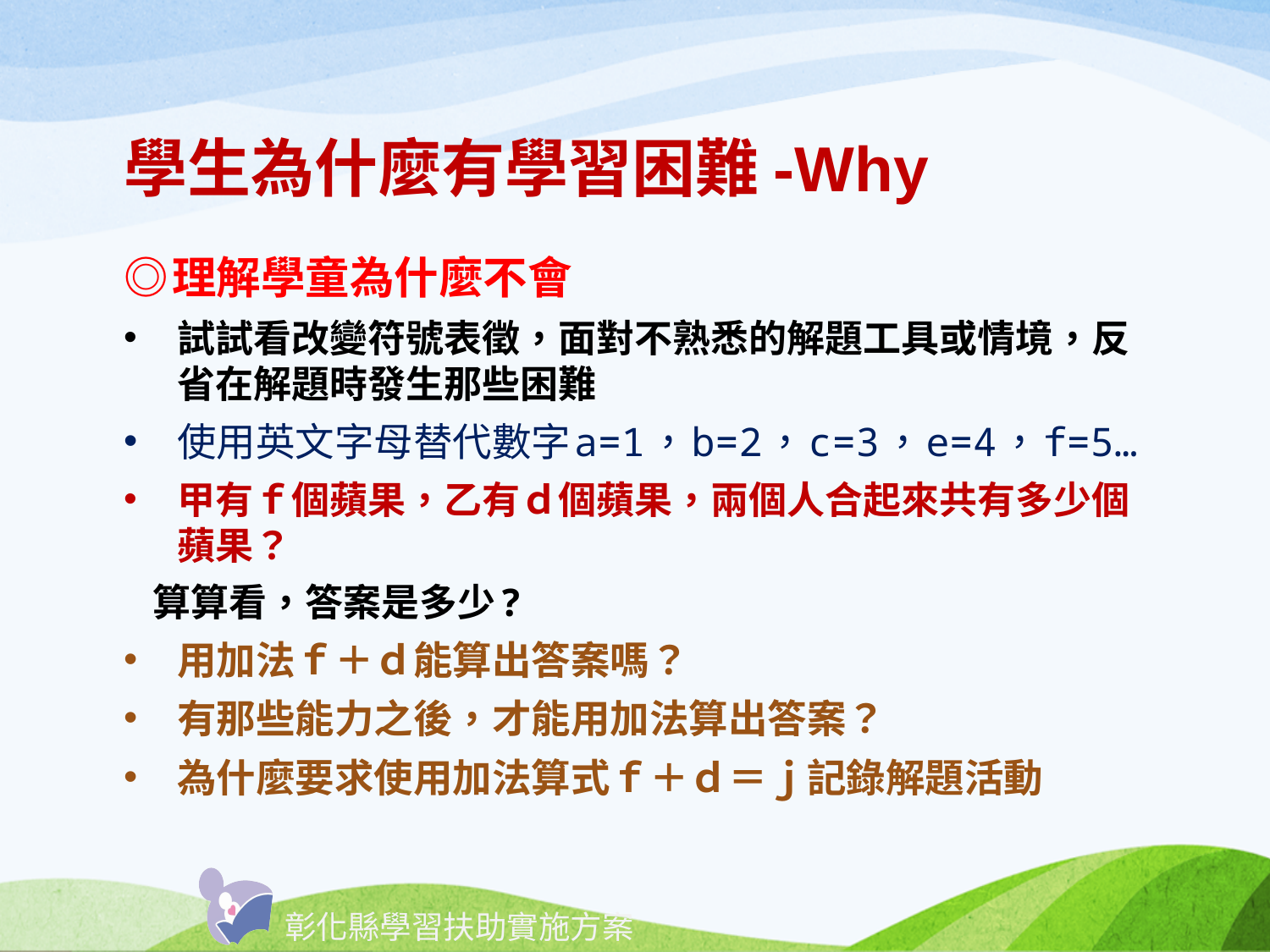

# 學生為什麼有學習困難-Why
◎理解學童為什麼不會
試試看改變符號表徵，面對不熟悉的解題工具或情境，反省在解題時發生那些困難
使用英文字母替代數字a=1，b=2，c=3，e=4，f=5…
甲有ｆ個蘋果，乙有ｄ個蘋果，兩個人合起來共有多少個蘋果？
   算算看，答案是多少?
用加法ｆ＋ｄ能算出答案嗎？
有那些能力之後，才能用加法算出答案？
為什麼要求使用加法算式ｆ＋ｄ＝ｊ記錄解題活動